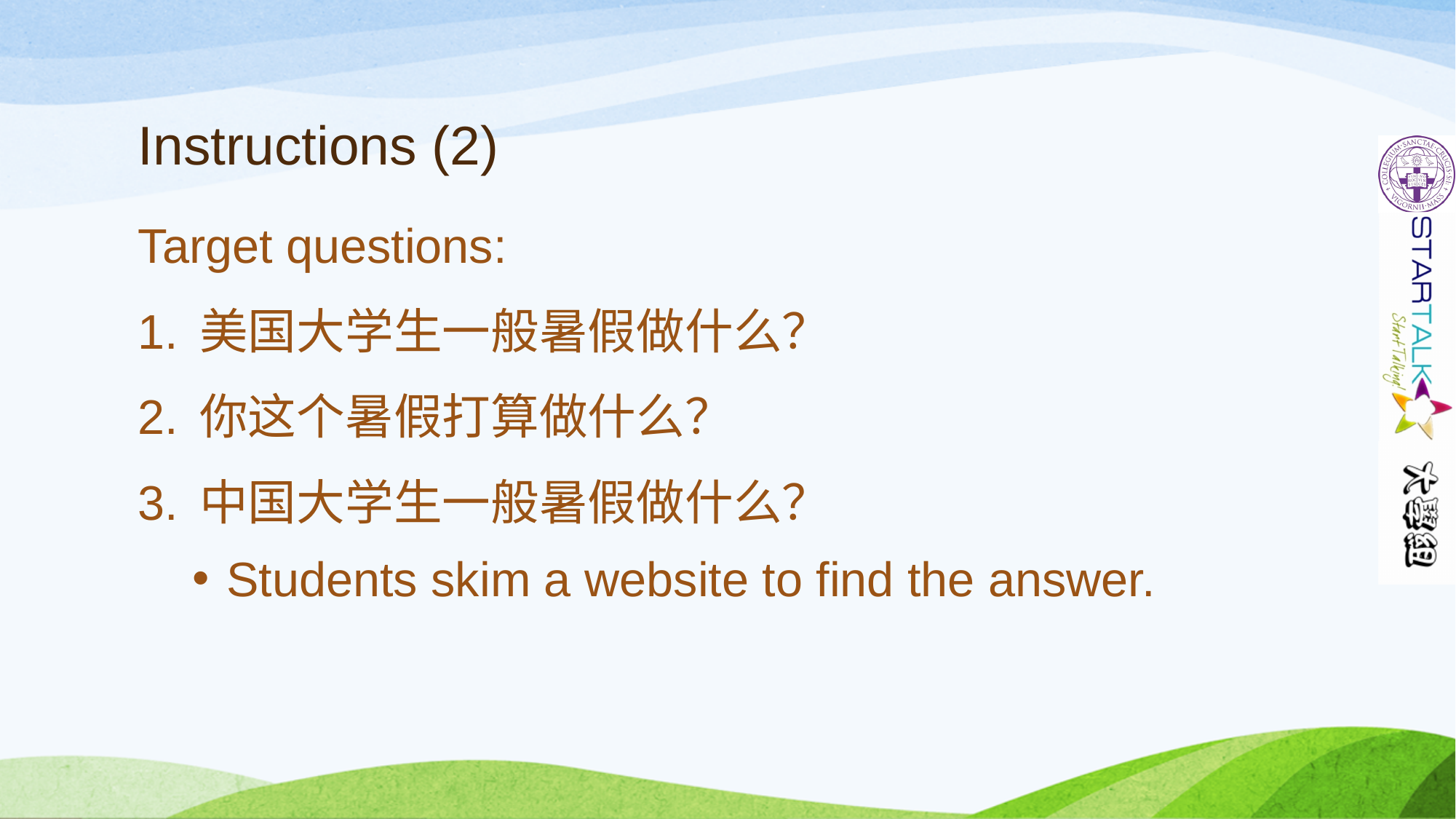

# Instructions (2)
Target questions:
美国大学生一般暑假做什么？
你这个暑假打算做什么？
中国大学生一般暑假做什么？
Students skim a website to find the answer.